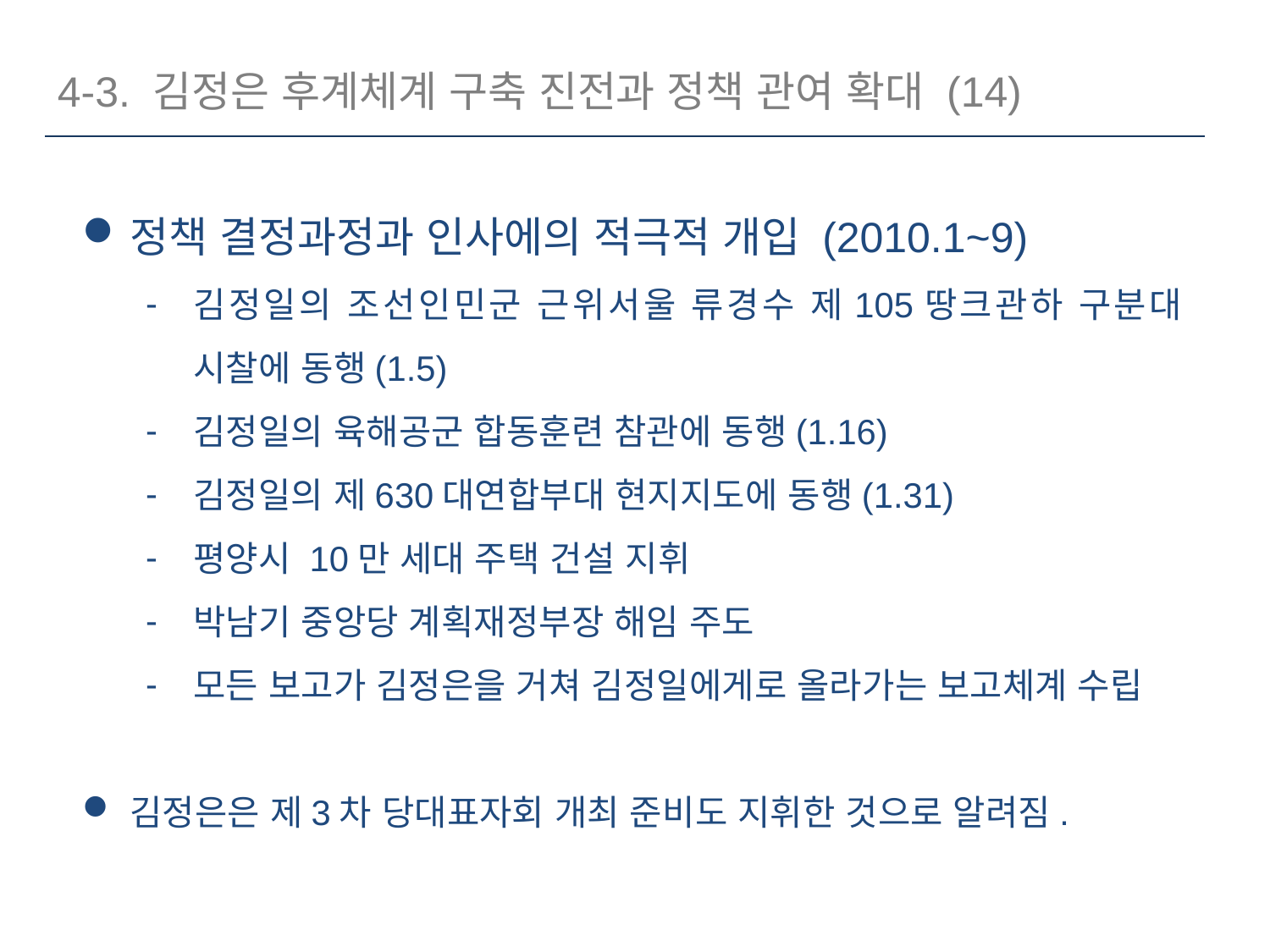

4-3. 김정은 후계체계 구축 진전과 정책 관여 확대 (14)
정책 결정과정과 인사에의 적극적 개입 (2010.1~9)
김정일의 조선인민군 근위서울 류경수 제105땅크관하 구분대 시찰에 동행(1.5)
김정일의 육해공군 합동훈련 참관에 동행(1.16)
김정일의 제630대연합부대 현지지도에 동행(1.31)
평양시 10만 세대 주택 건설 지휘
박남기 중앙당 계획재정부장 해임 주도
모든 보고가 김정은을 거쳐 김정일에게로 올라가는 보고체계 수립

김정은은 제3차 당대표자회 개최 준비도 지휘한 것으로 알려짐.